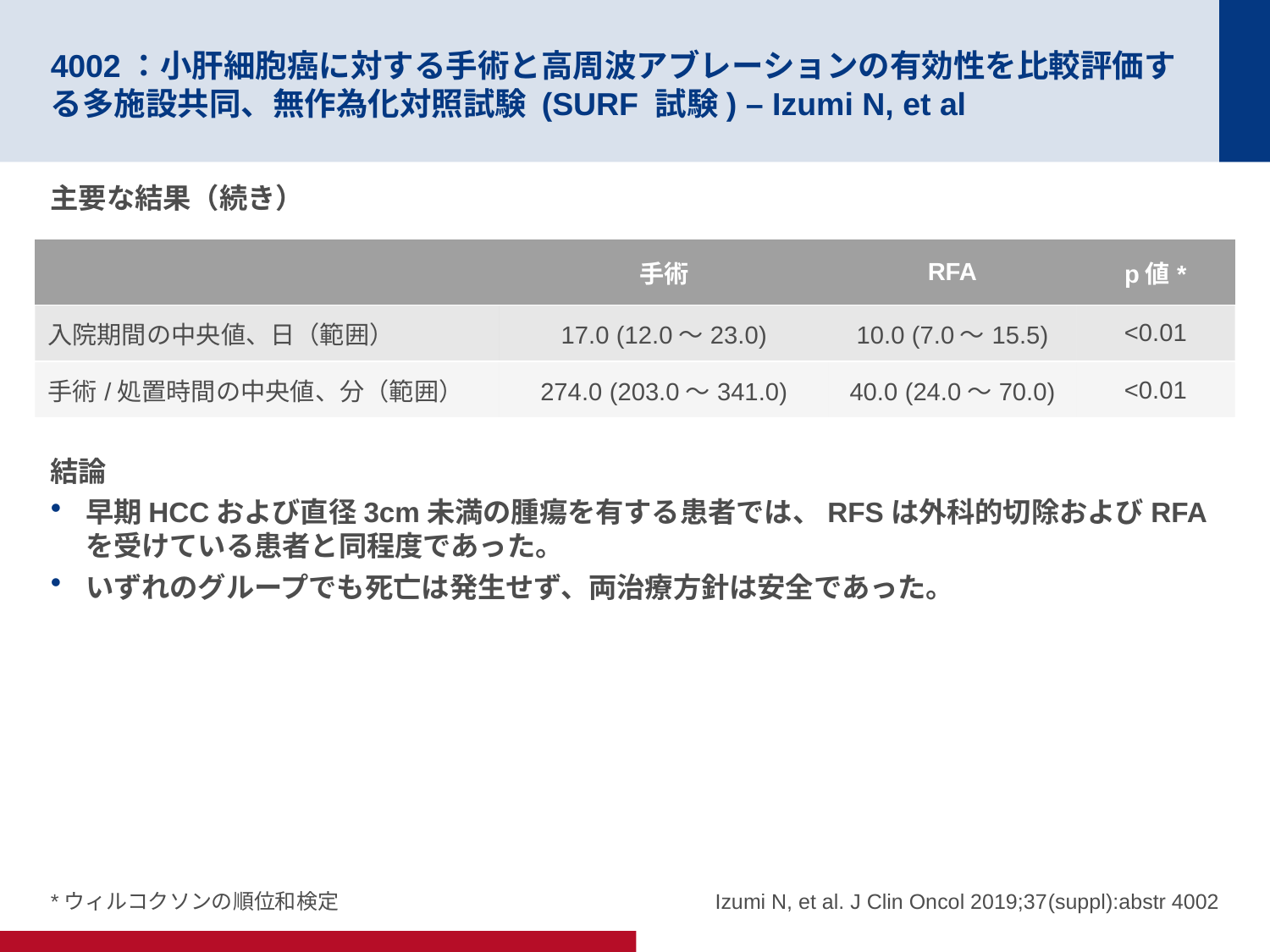

# 4002：小肝細胞癌に対する手術と高周波アブレーションの有効性を比較評価する多施設共同、無作為化対照試験 (SURF 試験) – Izumi N, et al
主要な結果（続き）
結論
早期HCCおよび直径3cm未満の腫瘍を有する患者では、RFSは外科的切除およびRFAを受けている患者と同程度であった。
いずれのグループでも死亡は発生せず、両治療方針は安全であった。

|  | 手術 | RFA | p値\* |
| --- | --- | --- | --- |
| 入院期間の中央値、日（範囲） | 17.0 (12.0～23.0) | 10.0 (7.0～15.5) | <0.01 |
| 手術/処置時間の中央値、分（範囲） | 274.0 (203.0～341.0) | 40.0 (24.0～70.0) | <0.01 |
*ウィルコクソンの順位和検定
Izumi N, et al. J Clin Oncol 2019;37(suppl):abstr 4002